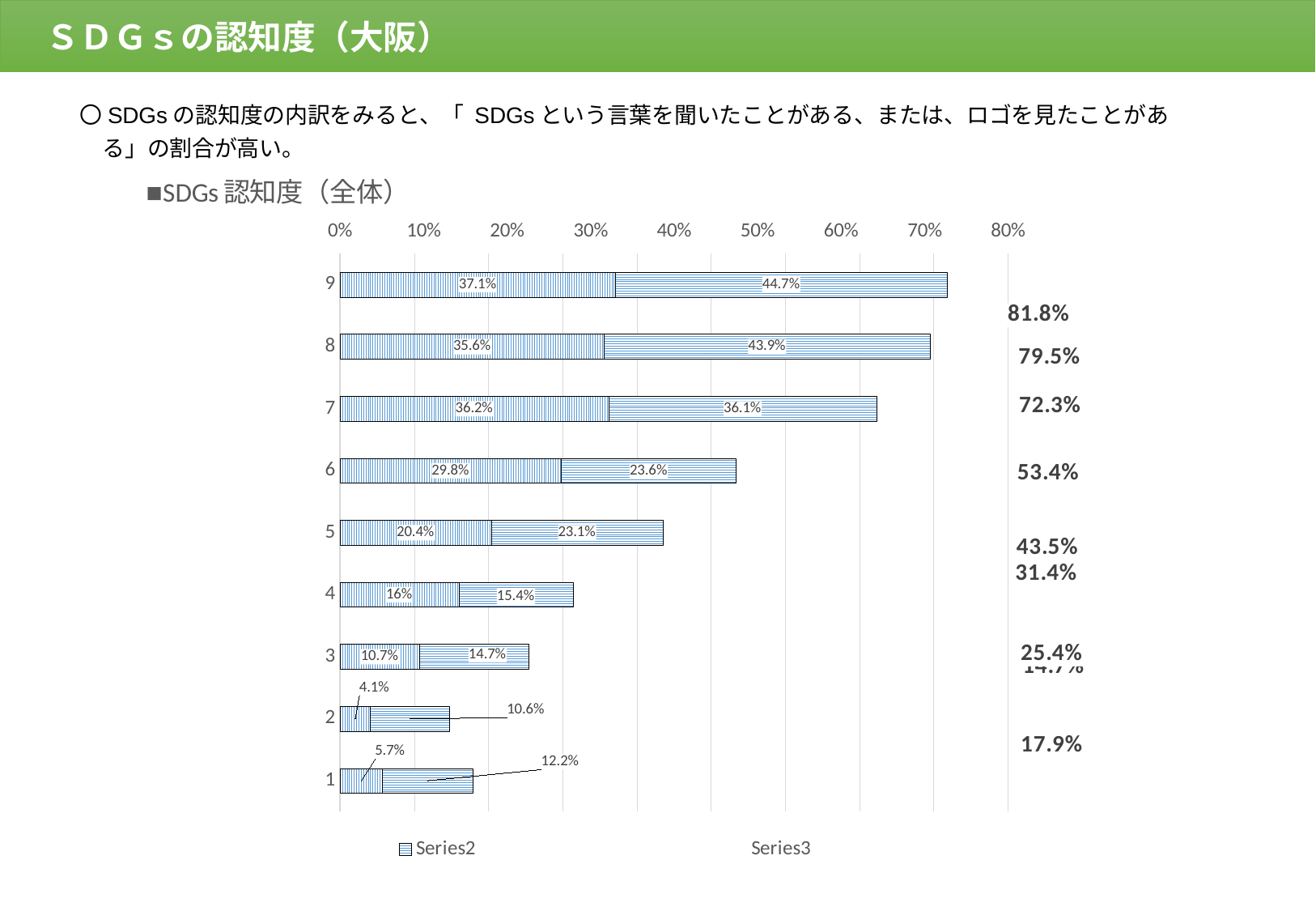

ＳＤＧｓの認知度（大阪）
〇SDGsの認知度の内訳をみると、「 SDGsという言葉を聞いたことがある、または、ロゴを見たことがあ
　る」の割合が高い。

### Chart: ■SDGs認知度（全体）

| Category |  |  |  |
|---|---|---|---|